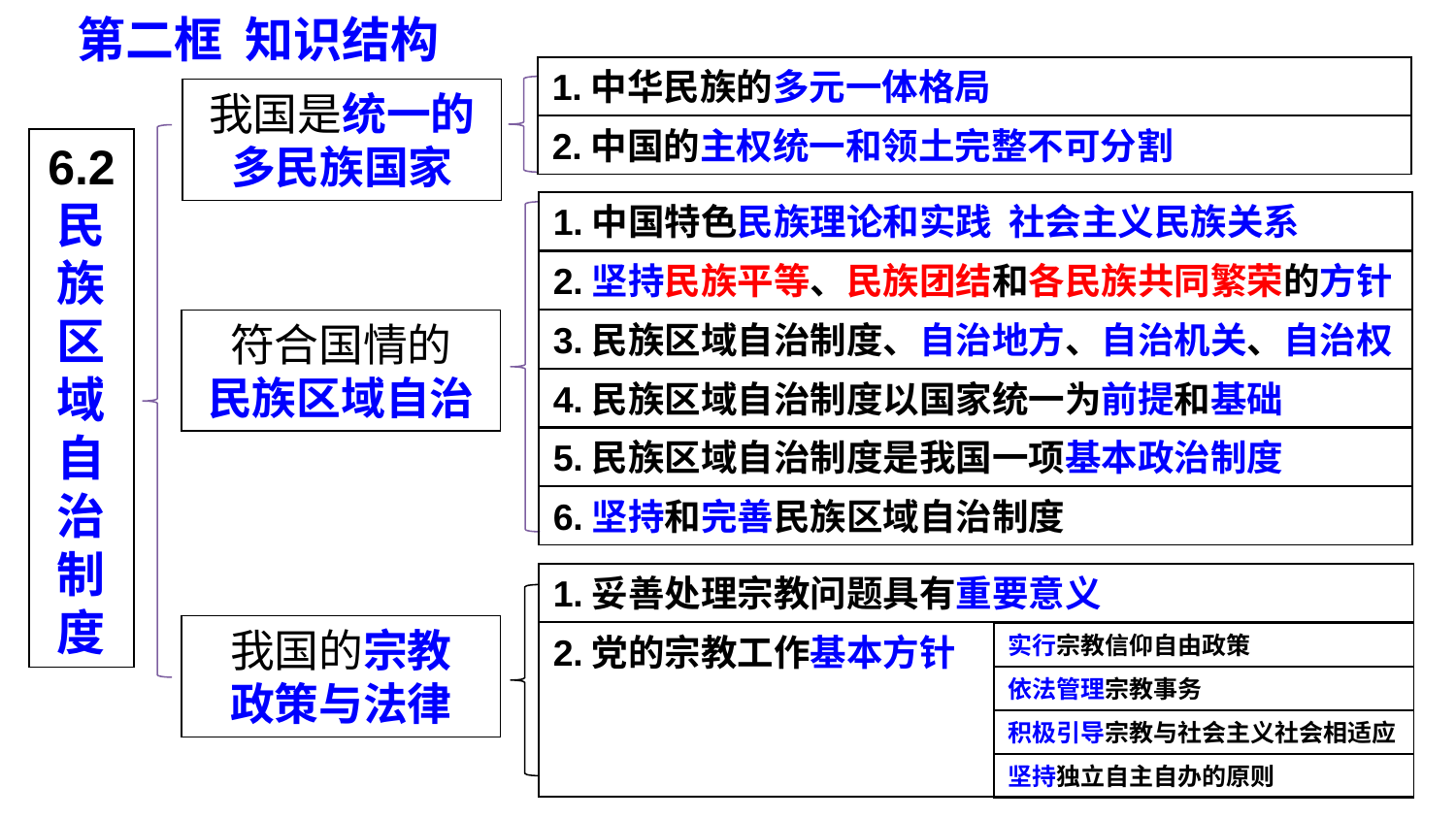

第二框  知识结构
1.中华民族的多元一体格局

我国是统一的
多民族国家
2.中国的主权统一和领土完整不可分割

6.2
民族区域自治制度
1.中国特色民族理论和实践  社会主义民族关系

2.坚持民族平等、民族团结和各民族共同繁荣的方针
符合国情的
民族区域自治
3.民族区域自治制度、自治地方、自治机关、自治权
4.民族区域自治制度以国家统一为前提和基础
5.民族区域自治制度是我国一项基本政治制度
6.坚持和完善民族区域自治制度
1.妥善处理宗教问题具有重要意义

我国的宗教
政策与法律
2.党的宗教工作基本方针

实行宗教信仰自由政策
依法管理宗教事务
积极引导宗教与社会主义社会相适应
坚持独立自主自办的原则